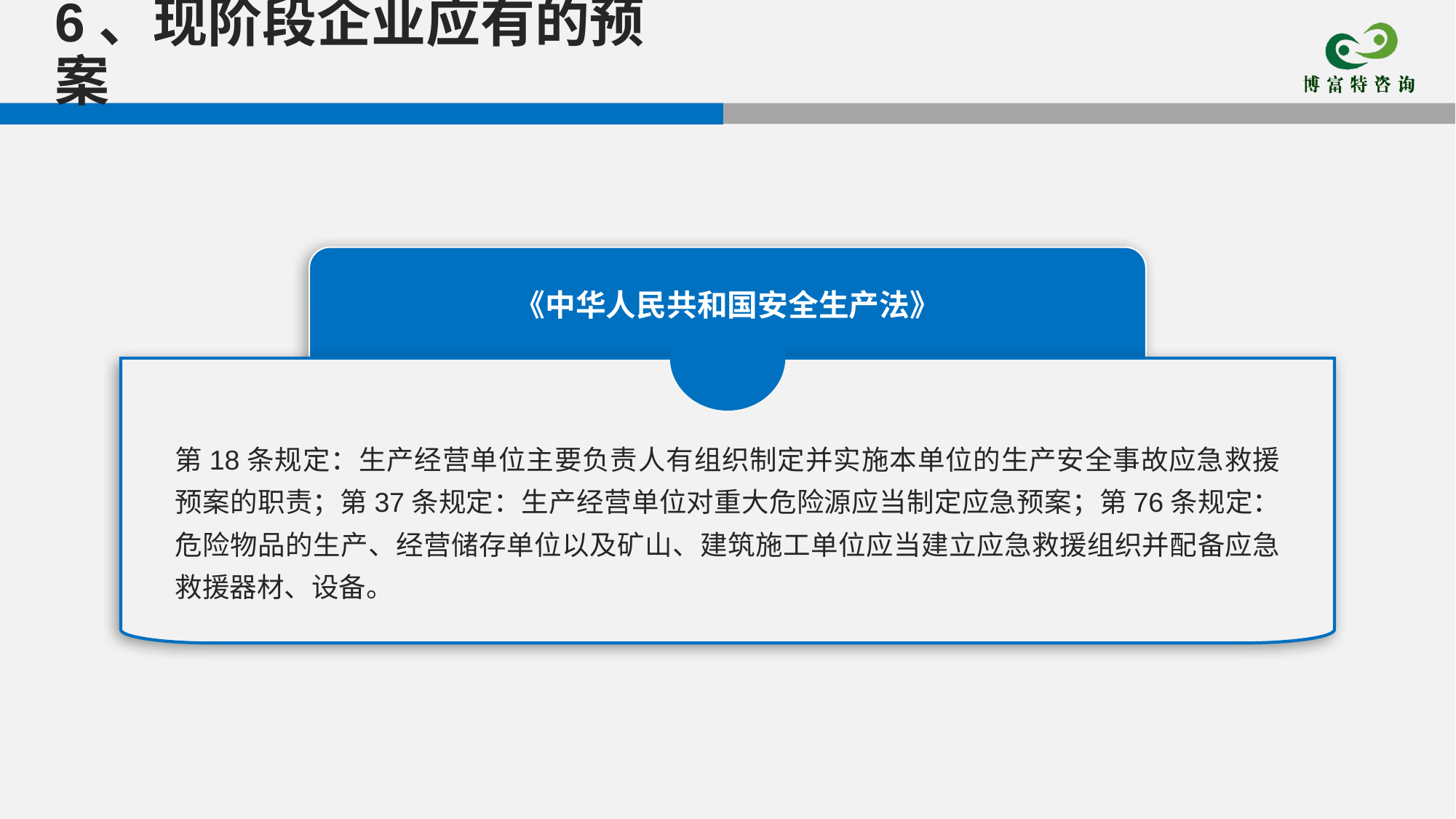

6、现阶段企业应有的预案

《中华人民共和国安全生产法》
第18条规定：生产经营单位主要负责人有组织制定并实施本单位的生产安全事故应急救援预案的职责；第37条规定：生产经营单位对重大危险源应当制定应急预案；第76条规定：危险物品的生产、经营储存单位以及矿山、建筑施工单位应当建立应急救援组织并配备应急救援器材、设备。